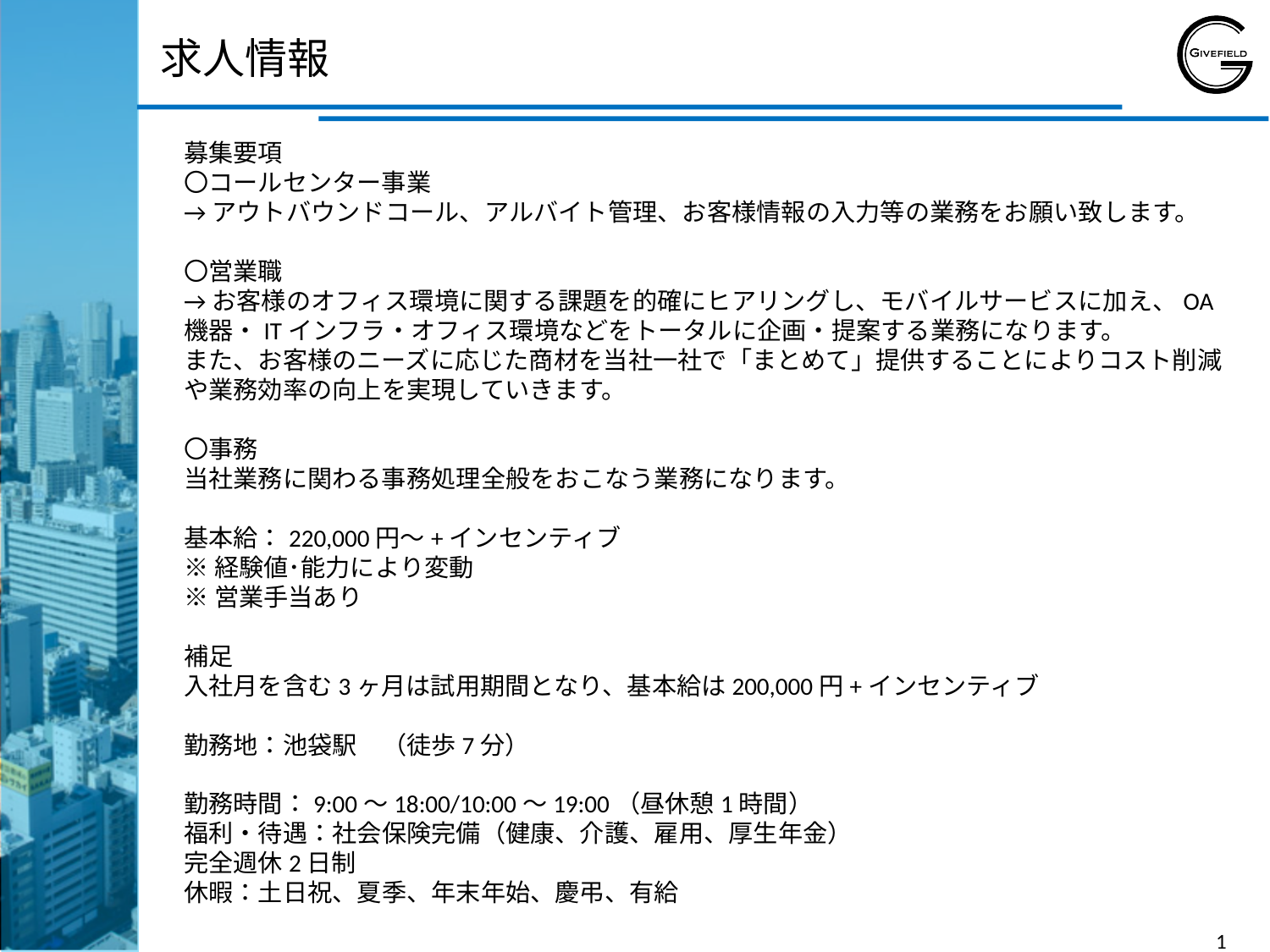

求人情報
募集要項
〇コールセンター事業
→アウトバウンドコール、アルバイト管理、お客様情報の入力等の業務をお願い致します。

〇営業職
→お客様のオフィス環境に関する課題を的確にヒアリングし、モバイルサービスに加え、OA機器・ITインフラ・オフィス環境などをトータルに企画・提案する業務になります。
また、お客様のニーズに応じた商材を当社一社で「まとめて」提供することによりコスト削減や業務効率の向上を実現していきます。

〇事務
当社業務に関わる事務処理全般をおこなう業務になります。

基本給：220,000円～+インセンティブ
※経験値･能力により変動
※営業手当あり

補足
入社月を含む3ヶ月は試用期間となり、基本給は200,000円+インセンティブ

勤務地：池袋駅　（徒歩7分）

勤務時間：9:00～18:00/10:00～19:00（昼休憩1時間）
福利・待遇：社会保険完備（健康、介護、雇用、厚生年金）
完全週休2日制
休暇：土日祝、夏季、年末年始、慶弔、有給
10